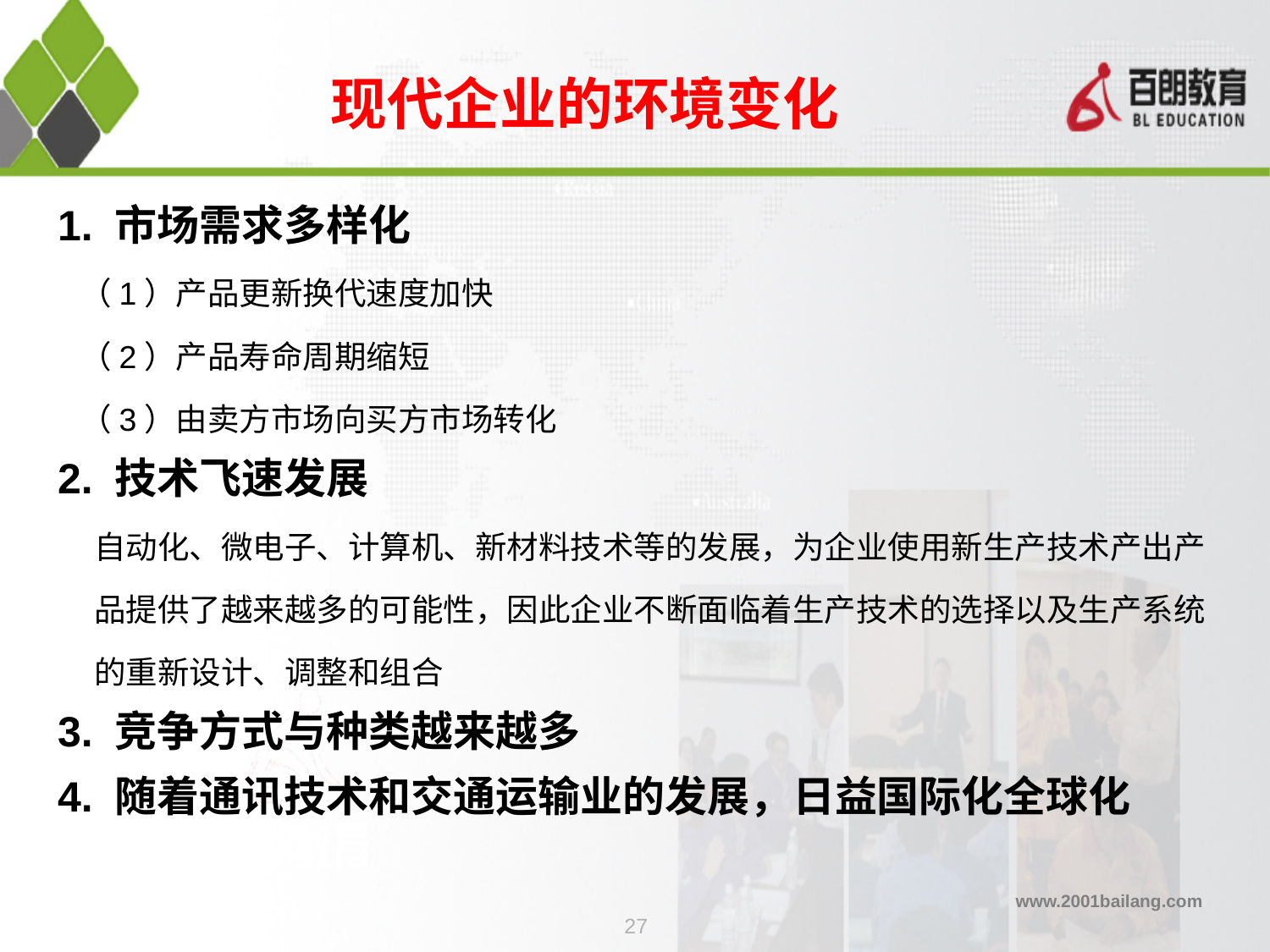

# 现代企业的环境变化
1. 市场需求多样化
  （1）产品更新换代速度加快
  （2）产品寿命周期缩短
  （3）由卖方市场向买方市场转化
2. 技术飞速发展
    自动化、微电子、计算机、新材料技术等的发展，为企业使用新生产技术产出产
    品提供了越来越多的可能性，因此企业不断面临着生产技术的选择以及生产系统
    的重新设计、调整和组合
3. 竞争方式与种类越来越多
4. 随着通讯技术和交通运输业的发展，日益国际化全球化
27